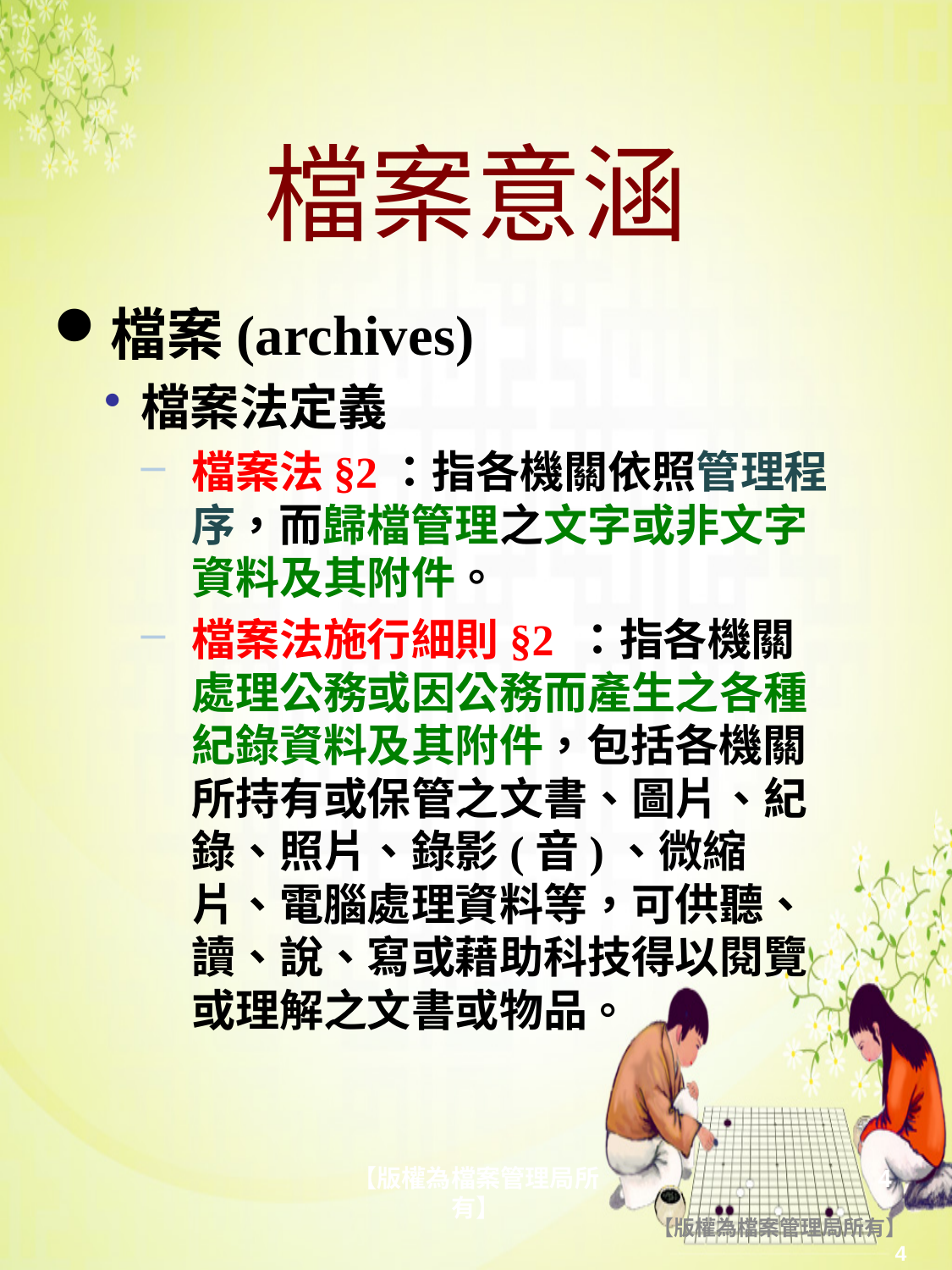

檔案意涵
檔案(archives)
檔案法定義
檔案法§2：指各機關依照管理程序，而歸檔管理之文字或非文字資料及其附件。
檔案法施行細則§2 ：指各機關處理公務或因公務而產生之各種紀錄資料及其附件，包括各機關所持有或保管之文書、圖片、紀錄、照片、錄影(音)、微縮片、電腦處理資料等，可供聽、讀、說、寫或藉助科技得以閱覽或理解之文書或物品。
【版權為檔案管理局所有】
4
【版權為檔案管理局所有】
4